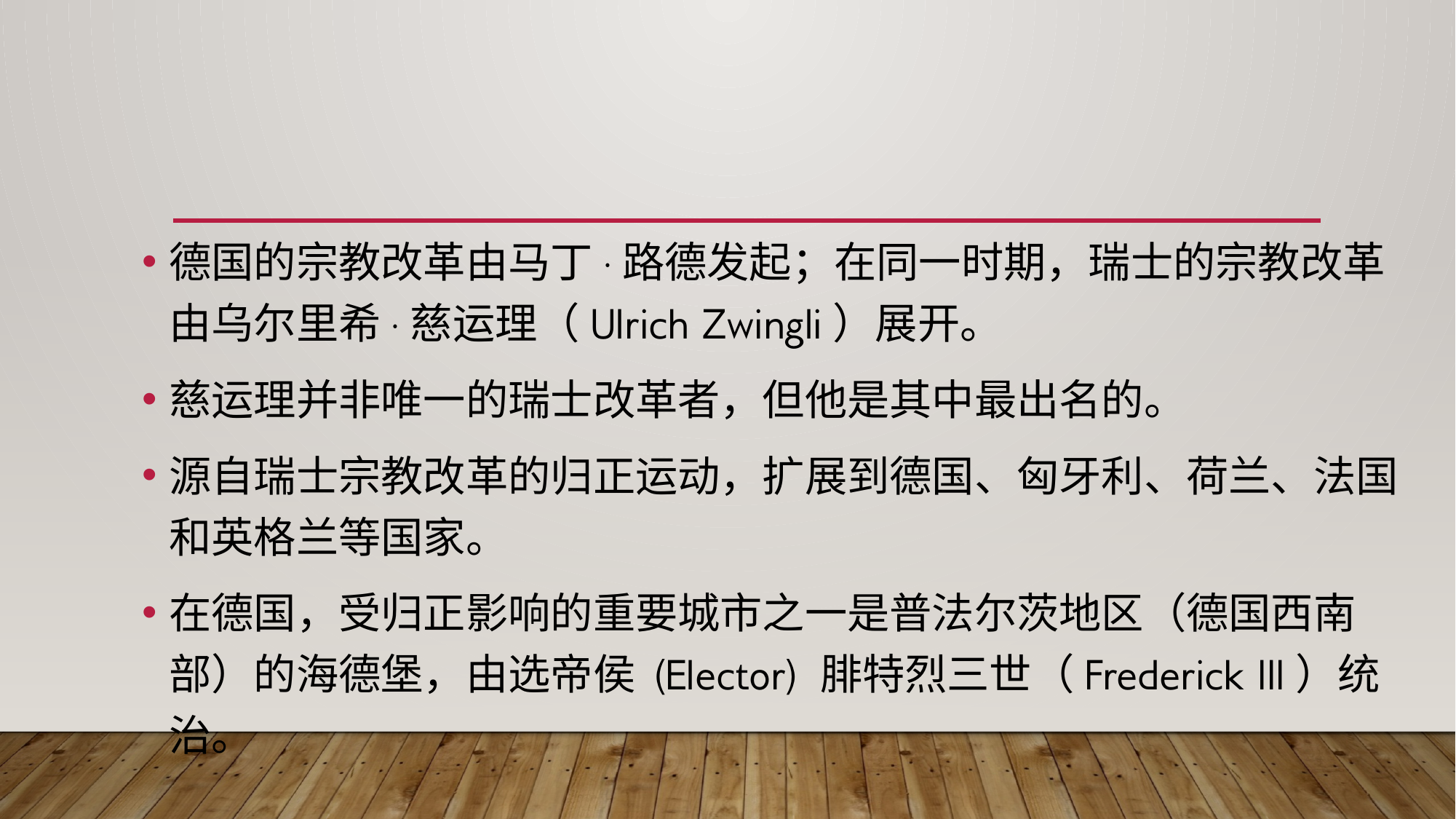

德国的宗教改革由马丁·路德发起；在同一时期，瑞士的宗教改革由乌尔里希·慈运理（Ulrich Zwingli）展开。
慈运理并非唯一的瑞士改革者，但他是其中最出名的。
源自瑞士宗教改革的归正运动，扩展到德国、匈牙利、荷兰、法国和英格兰等国家。
在德国，受归正影响的重要城市之一是普法尔茨地区（德国西南部）的海德堡，由选帝侯 (Elector) 腓特烈三世（Frederick III）统治。